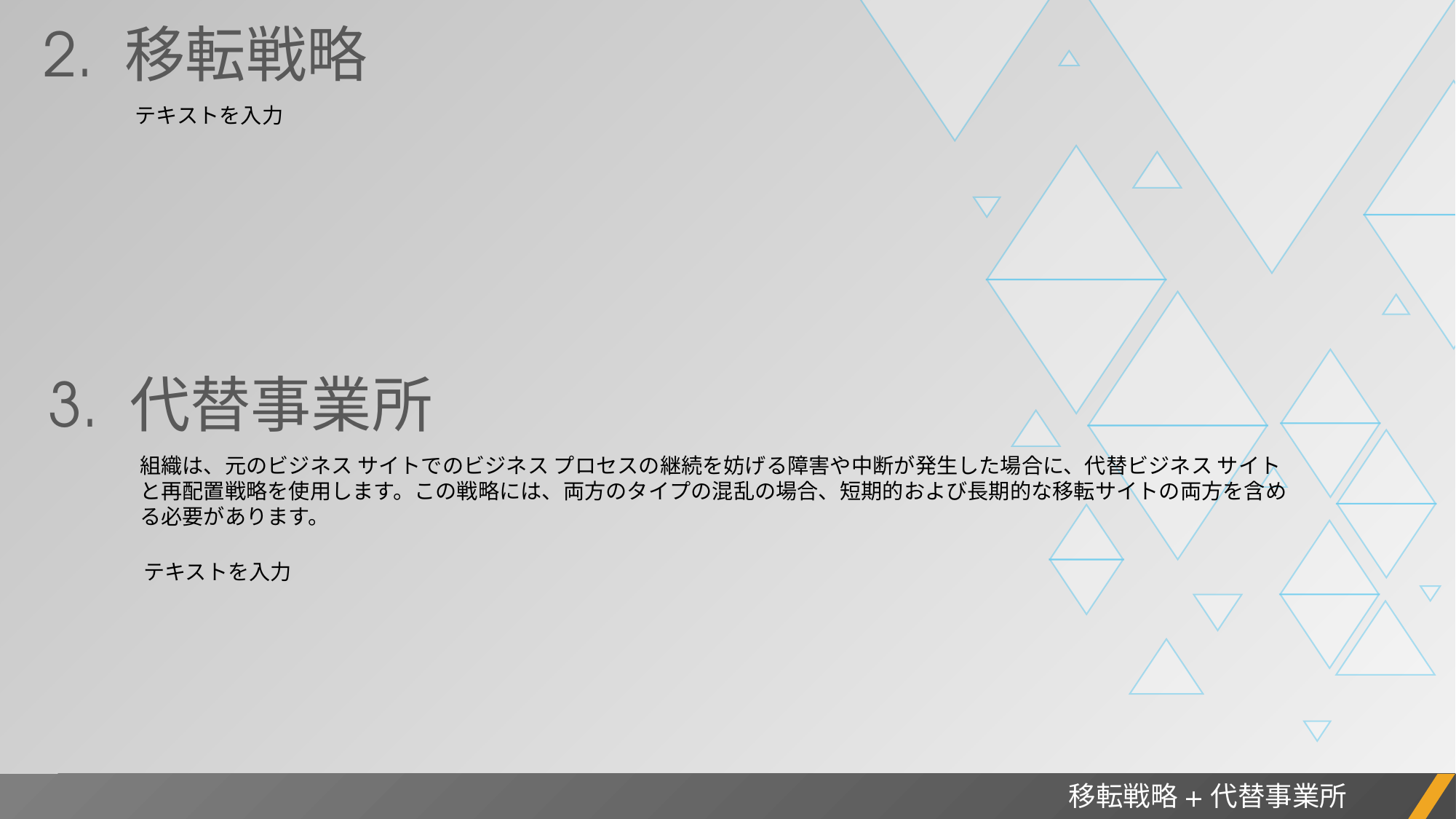

2. 移転戦略
テキストを入力

3. 代替事業所
組織は、元のビジネス サイトでのビジネス プロセスの継続を妨げる障害や中断が発生した場合に、代替ビジネス サイトと再配置戦略を使用します。この戦略には、両方のタイプの混乱の場合、短期的および長期的な移転サイトの両方を含める必要があります。

テキストを入力

移転戦略+代替事業所